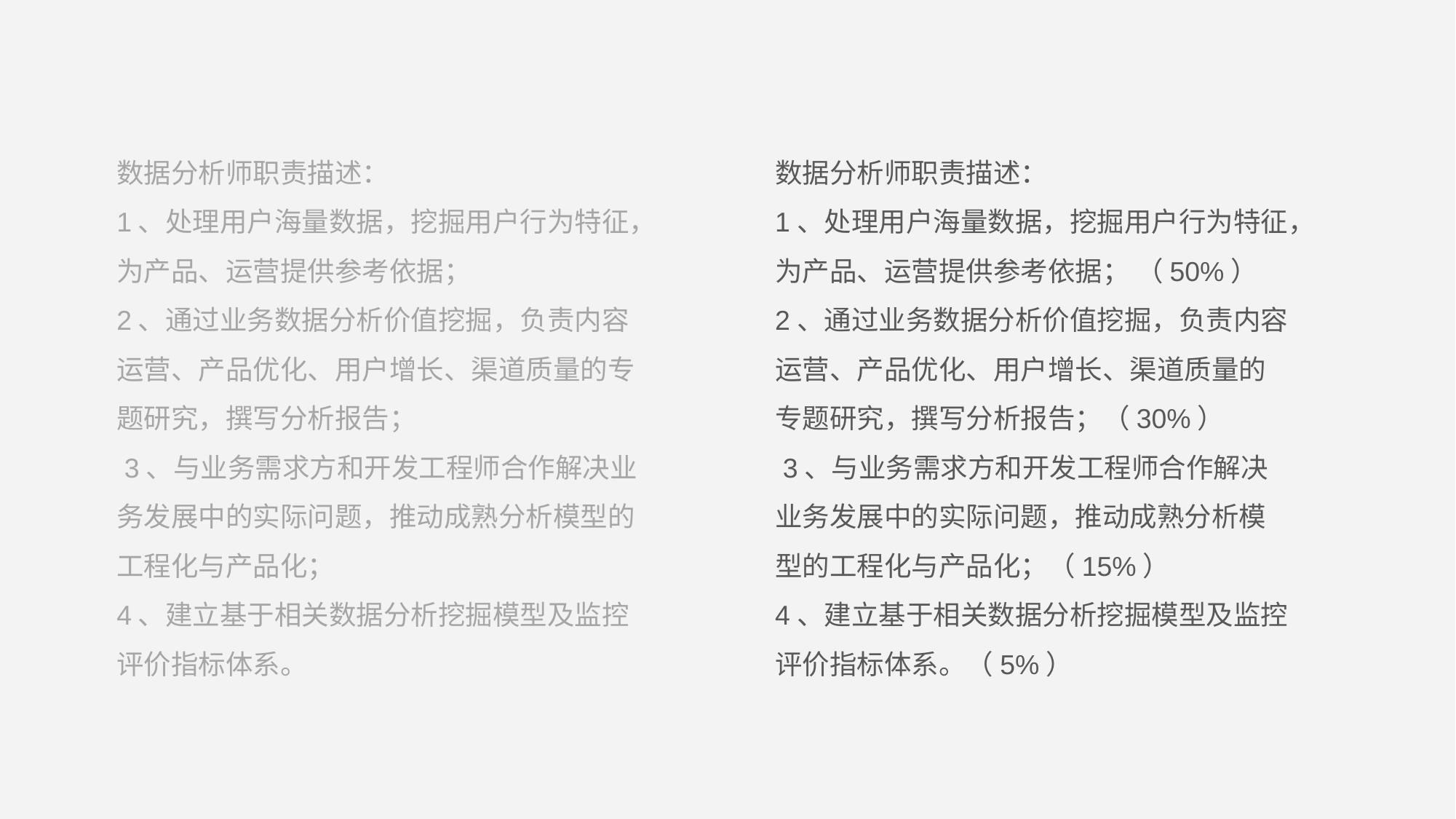

数据分析师职责描述：
1、处理用户海量数据，挖掘用户行为特征，为产品、运营提供参考依据；
2、通过业务数据分析价值挖掘，负责内容运营、产品优化、用户增长、渠道质量的专题研究，撰写分析报告；
 3、与业务需求方和开发工程师合作解决业务发展中的实际问题，推动成熟分析模型的工程化与产品化；
4、建立基于相关数据分析挖掘模型及监控评价指标体系。
数据分析师职责描述：
1、处理用户海量数据，挖掘用户行为特征，为产品、运营提供参考依据； （50%）
2、通过业务数据分析价值挖掘，负责内容运营、产品优化、用户增长、渠道质量的专题研究，撰写分析报告；（30%）
 3、与业务需求方和开发工程师合作解决业务发展中的实际问题，推动成熟分析模型的工程化与产品化；（15%）
4、建立基于相关数据分析挖掘模型及监控评价指标体系。（5%）